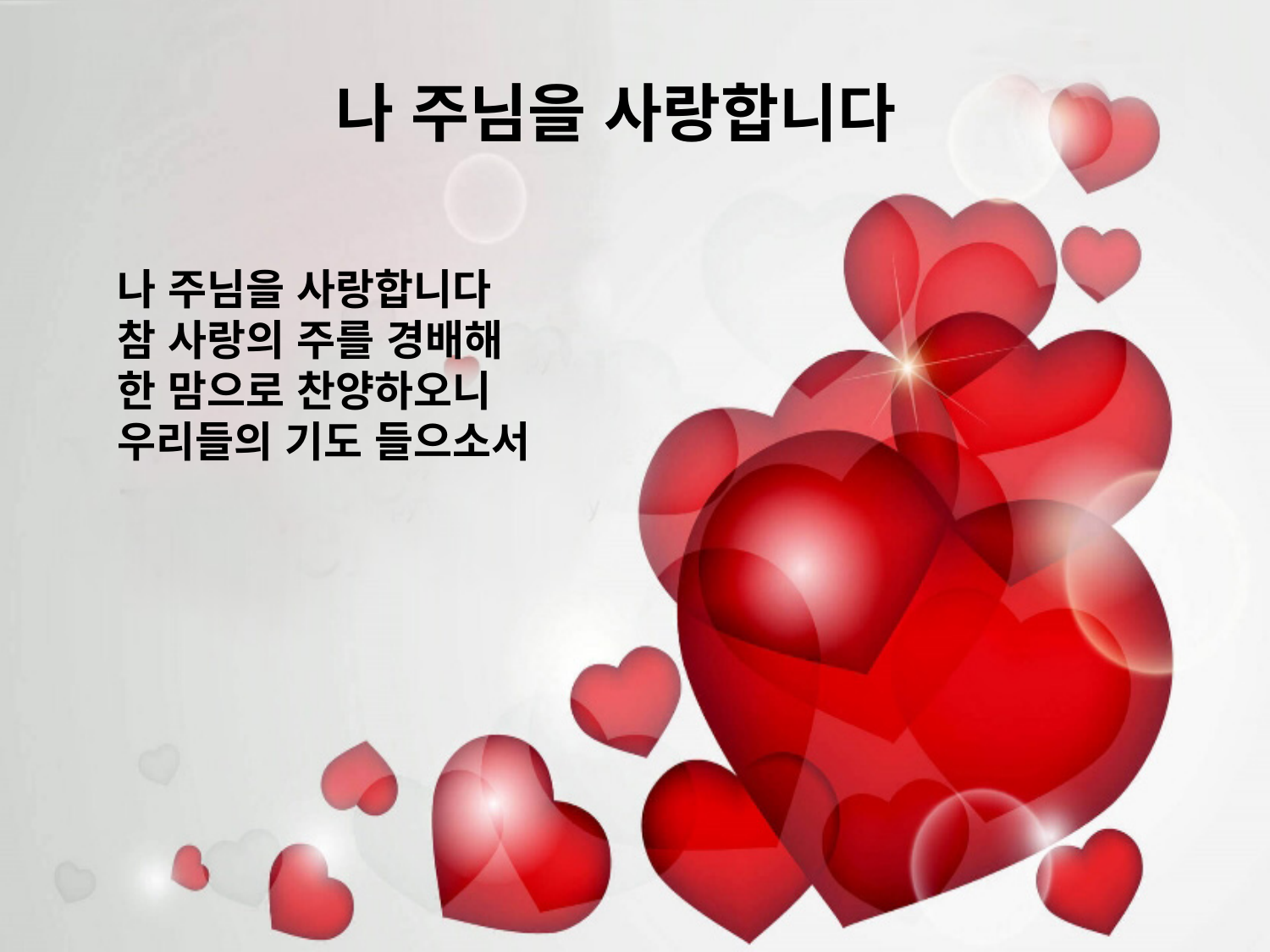

# 나 주님을 사랑합니다
나 주님을 사랑합니다
참 사랑의 주를 경배해
한 맘으로 찬양하오니
우리들의 기도 들으소서